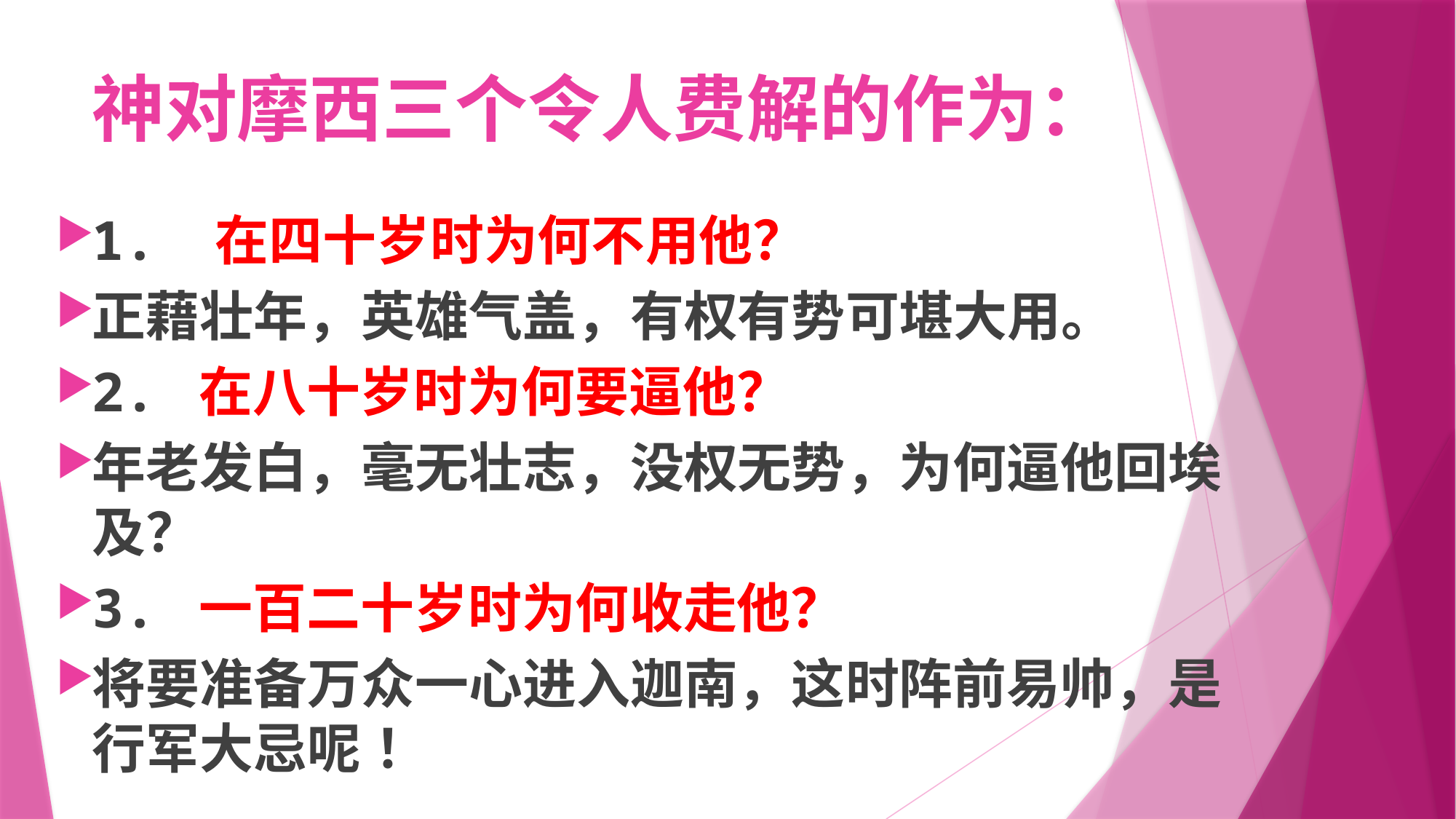

# 神对摩西三个令人费解的作为：
1.	 在四十岁时为何不用他？
正藉壮年，英雄气盖，有权有势可堪大用。
2. 在八十岁时为何要逼他？
年老发白，毫无壮志，没权无势，为何逼他回埃及？
3. 一百二十岁时为何收走他？
将要准备万众一心进入迦南，这时阵前易帅，是行军大忌呢！